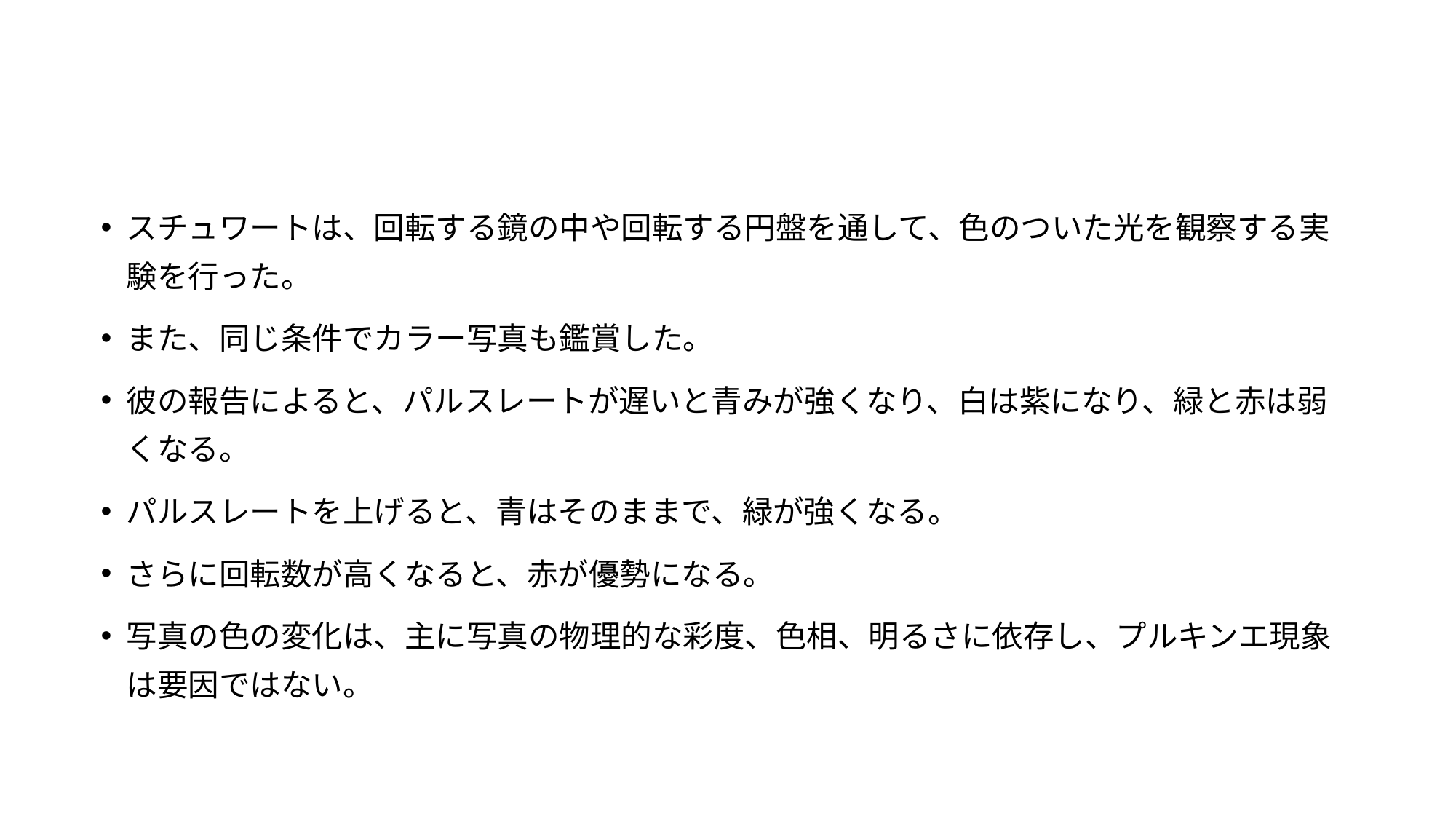

スチュワートは、回転する鏡の中や回転する円盤を通して、色のついた光を観察する実験を行った。
また、同じ条件でカラー写真も鑑賞した。
彼の報告によると、パルスレートが遅いと青みが強くなり、白は紫になり、緑と赤は弱くなる。
パルスレートを上げると、青はそのままで、緑が強くなる。
さらに回転数が高くなると、赤が優勢になる。
写真の色の変化は、主に写真の物理的な彩度、色相、明るさに依存し、プルキンエ現象は要因ではない。